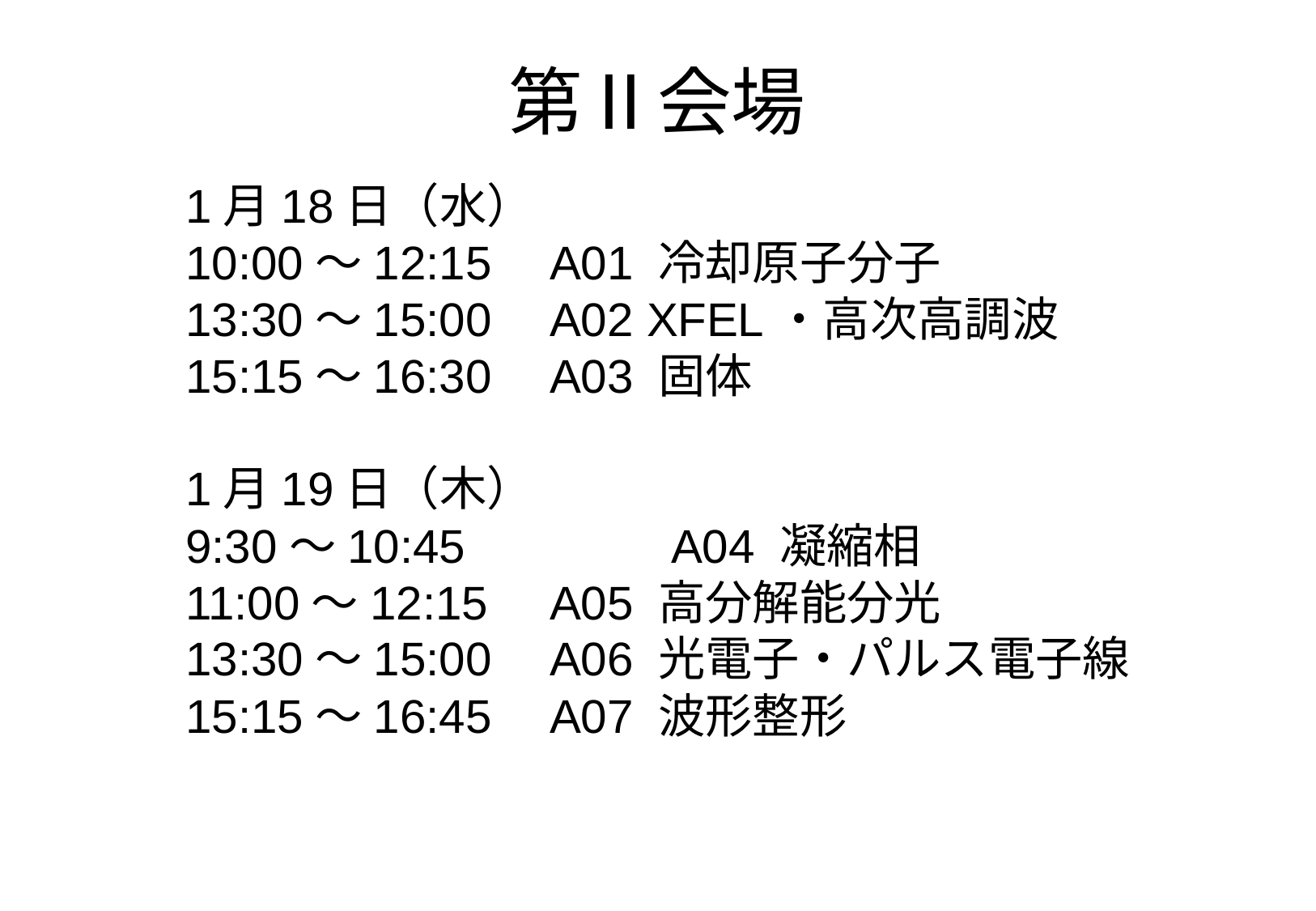

# 第Ⅱ会場
1月18日（水）
10:00～12:15	A01 冷却原子分子
13:30～15:00	A02 XFEL・高次高調波
15:15～16:30	A03 固体

1月19日（木）
9:30～10:45		A04 凝縮相
11:00～12:15	A05 高分解能分光
13:30～15:00	A06 光電子・パルス電子線
15:15～16:45	A07 波形整形